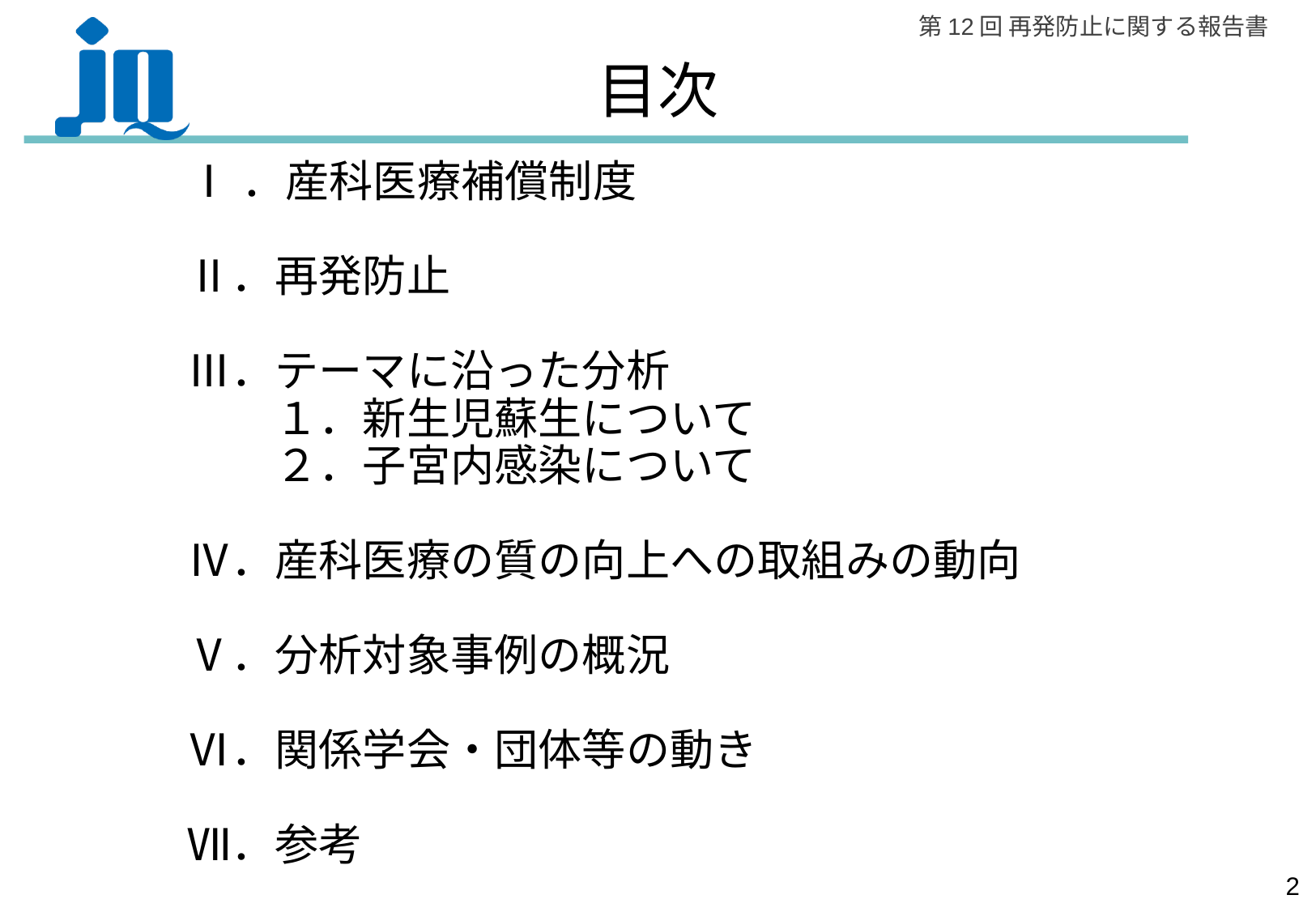

目次
# Ⅰ．産科医療補償制度 Ⅱ．再発防止 Ⅲ．テーマに沿った分析 　　１．新生児蘇生について 　　２．子宮内感染について Ⅳ．産科医療の質の向上への取組みの動向 Ⅴ．分析対象事例の概況 Ⅵ．関係学会・団体等の動き Ⅶ．参考
2